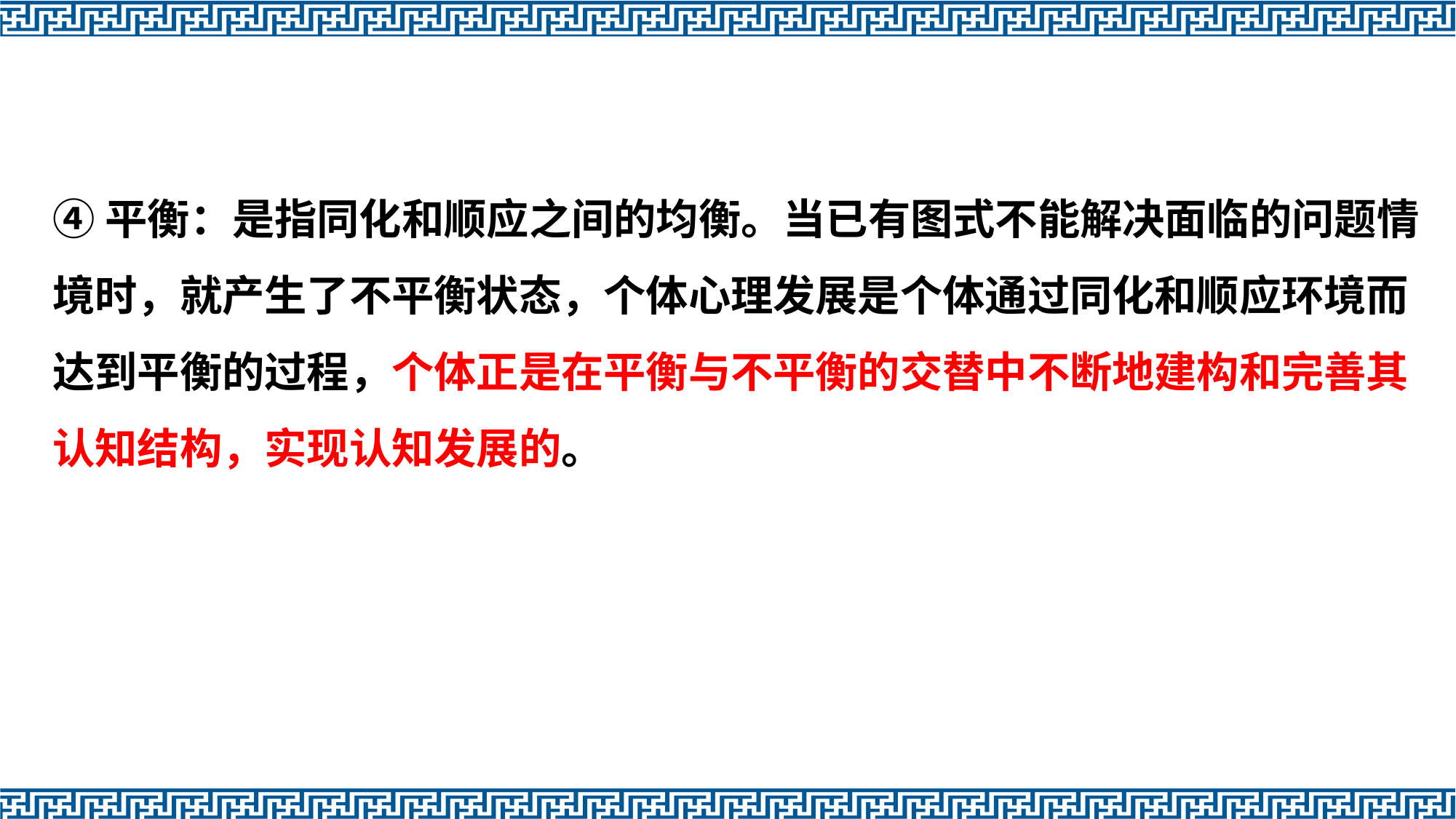

④平衡：是指同化和顺应之间的均衡。当已有图式不能解决面临的问题情境时，就产生了不平衡状态，个体心理发展是个体通过同化和顺应环境而达到平衡的过程，个体正是在平衡与不平衡的交替中不断地建构和完善其认知结构，实现认知发展的。